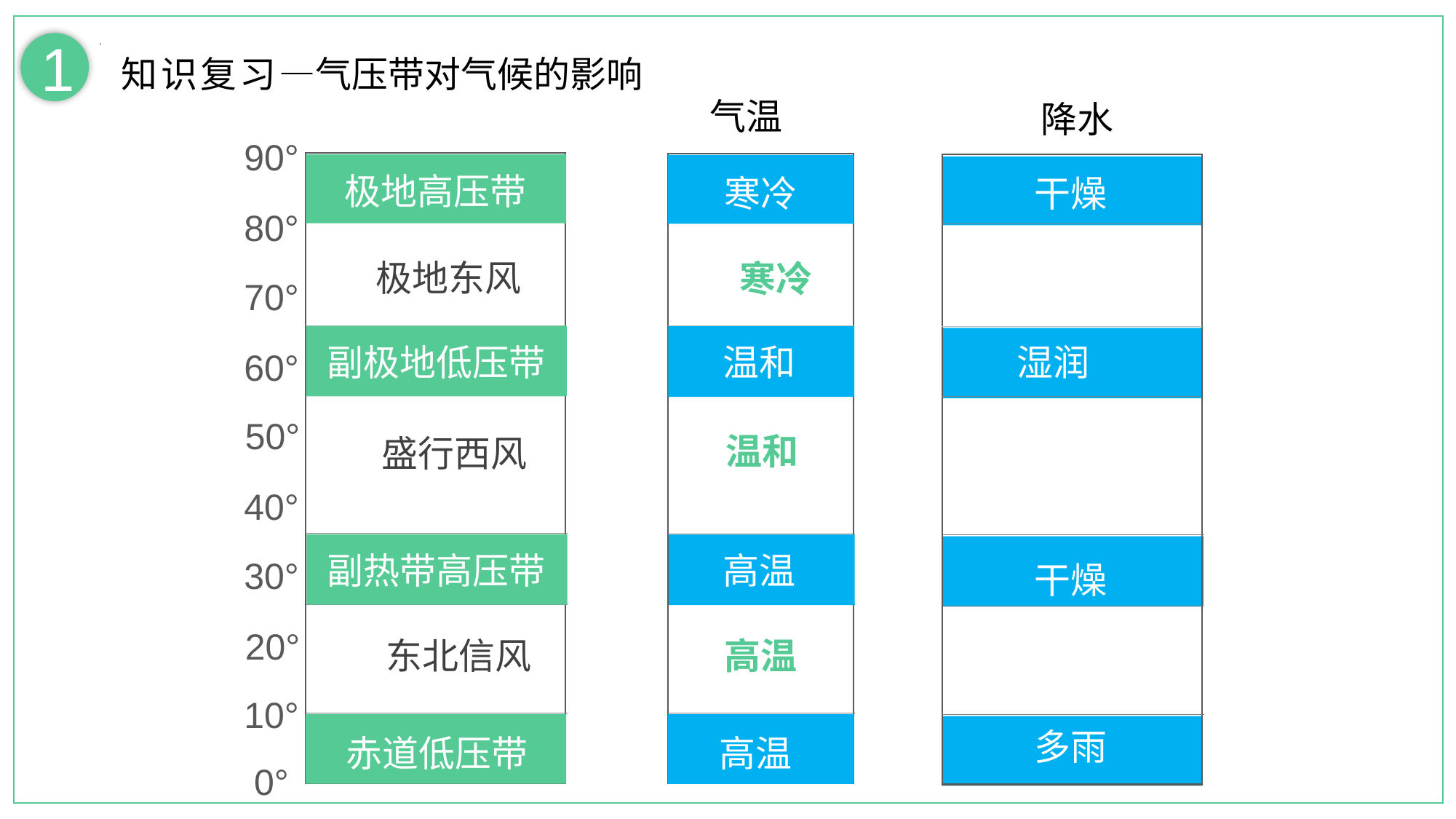

知识复习—气压带对气候的影响
1
气温
降水
90°
70°
50°
30°
10°
80°
60°
40°
20°
0°

极地高压带

极地东风
副极地低压带
盛行西风

副热带高压带

东北信风
赤道低压带

寒冷
寒冷
温和
温和
高温
高温
高温

干燥
湿润
干燥
多雨